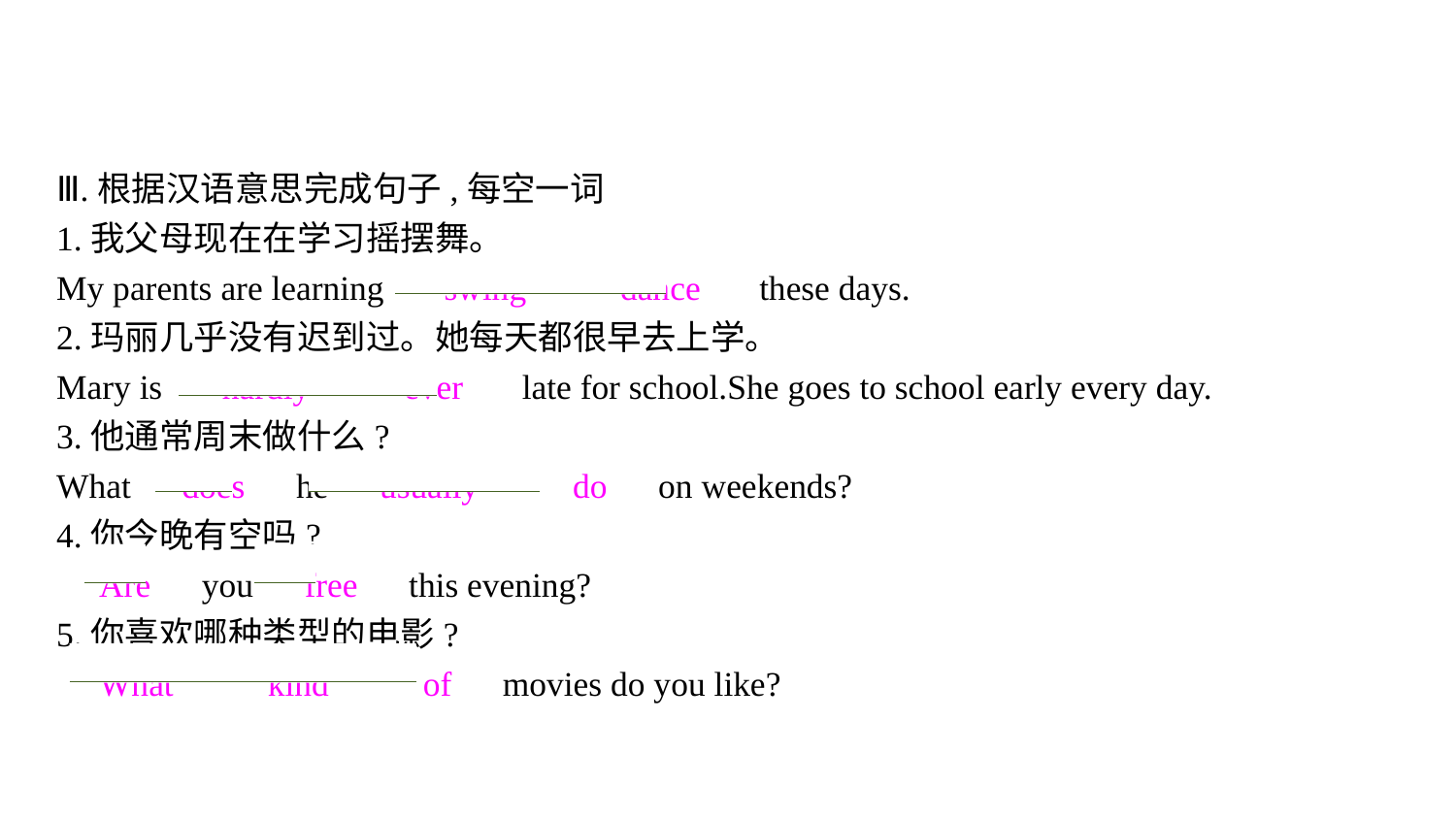

Ⅲ.根据汉语意思完成句子,每空一词
1.我父母现在在学习摇摆舞。
My parents are learning 　swing　 　dance　 these days.
2.玛丽几乎没有迟到过。她每天都很早去上学。
Mary is 　hardly　 　ever　 late for school.She goes to school early every day.
3.他通常周末做什么?
What　does　he　usually　 　do　on weekends?
4.你今晚有空吗?
　Are　you　free　this evening?
5.你喜欢哪种类型的电影?
　What　 　kind　 　of　movies do you like?